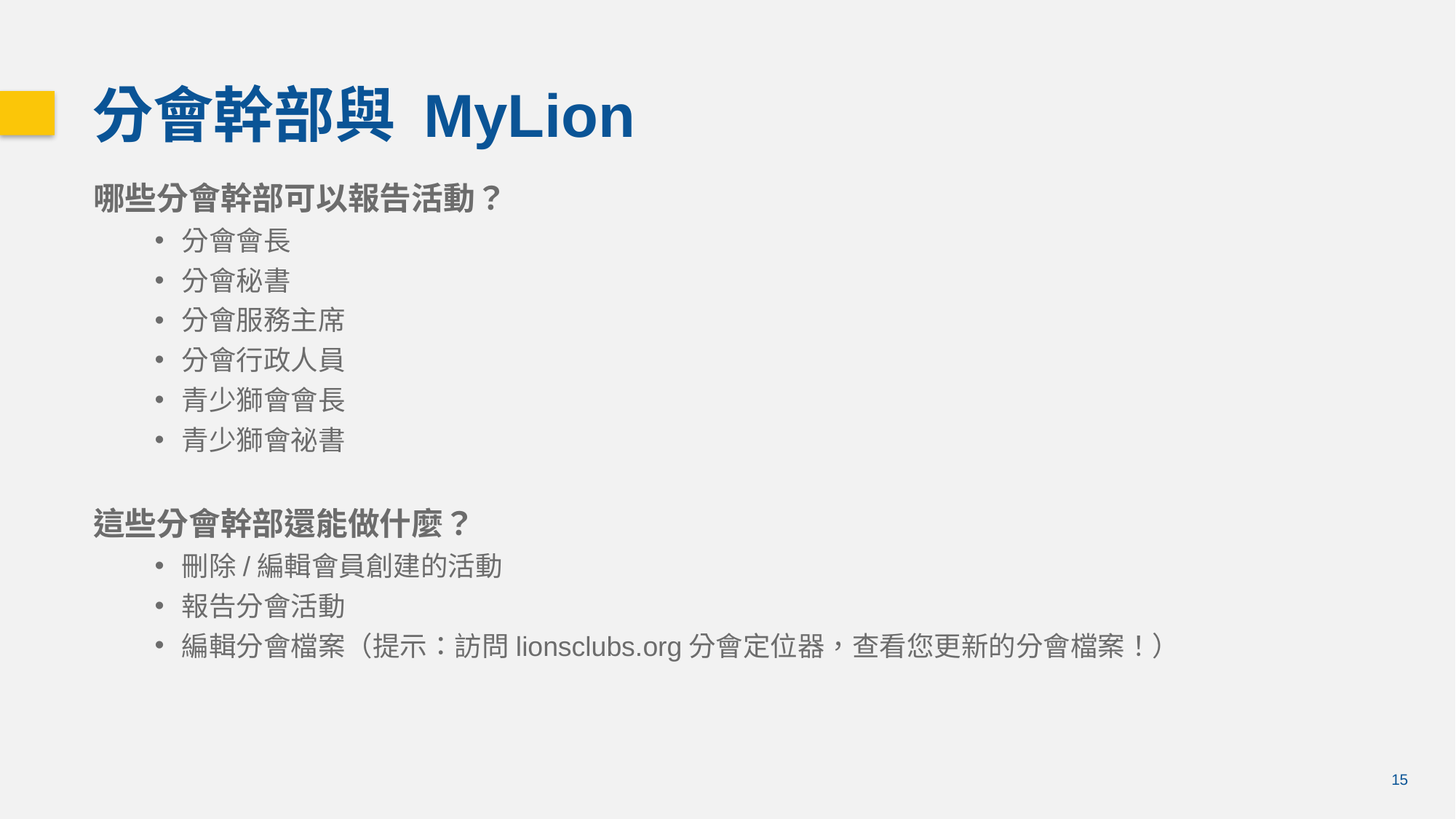

分會幹部與 MyLion
哪些分會幹部可以報告活動？
分會會長
分會秘書
分會服務主席
分會行政人員
青少獅會會長
青少獅會祕書

這些分會幹部還能做什麼？
刪除/編輯會員創建的活動
報告分會活動
編輯分會檔案（提示：訪問lionsclubs.org分會定位器，查看您更新的分會檔案！）